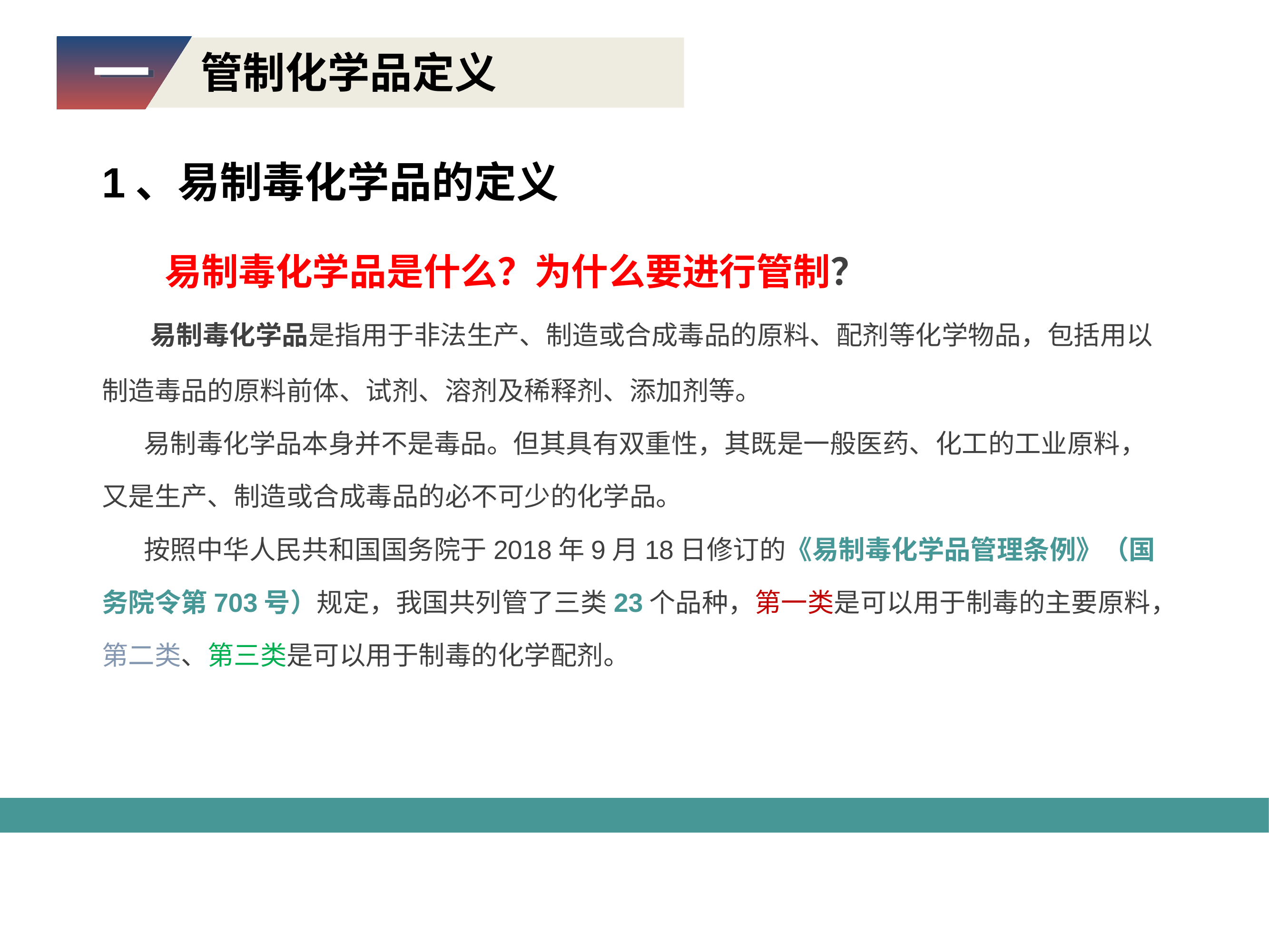

一

管制化学品定义
1、易制毒化学品的定义
易制毒化学品是什么？为什么要进行管制？
    易制毒化学品是指用于非法生产、制造或合成毒品的原料、配剂等化学物品，包括用以制造毒品的原料前体、试剂、溶剂及稀释剂、添加剂等。
      易制毒化学品本身并不是毒品。但其具有双重性，其既是一般医药、化工的工业原料，又是生产、制造或合成毒品的必不可少的化学品。
      按照中华人民共和国国务院于2018年9月18日修订的《易制毒化学品管理条例》（国务院令第703号）规定，我国共列管了三类23个品种，第一类是可以用于制毒的主要原料，第二类、第三类是可以用于制毒的化学配剂。